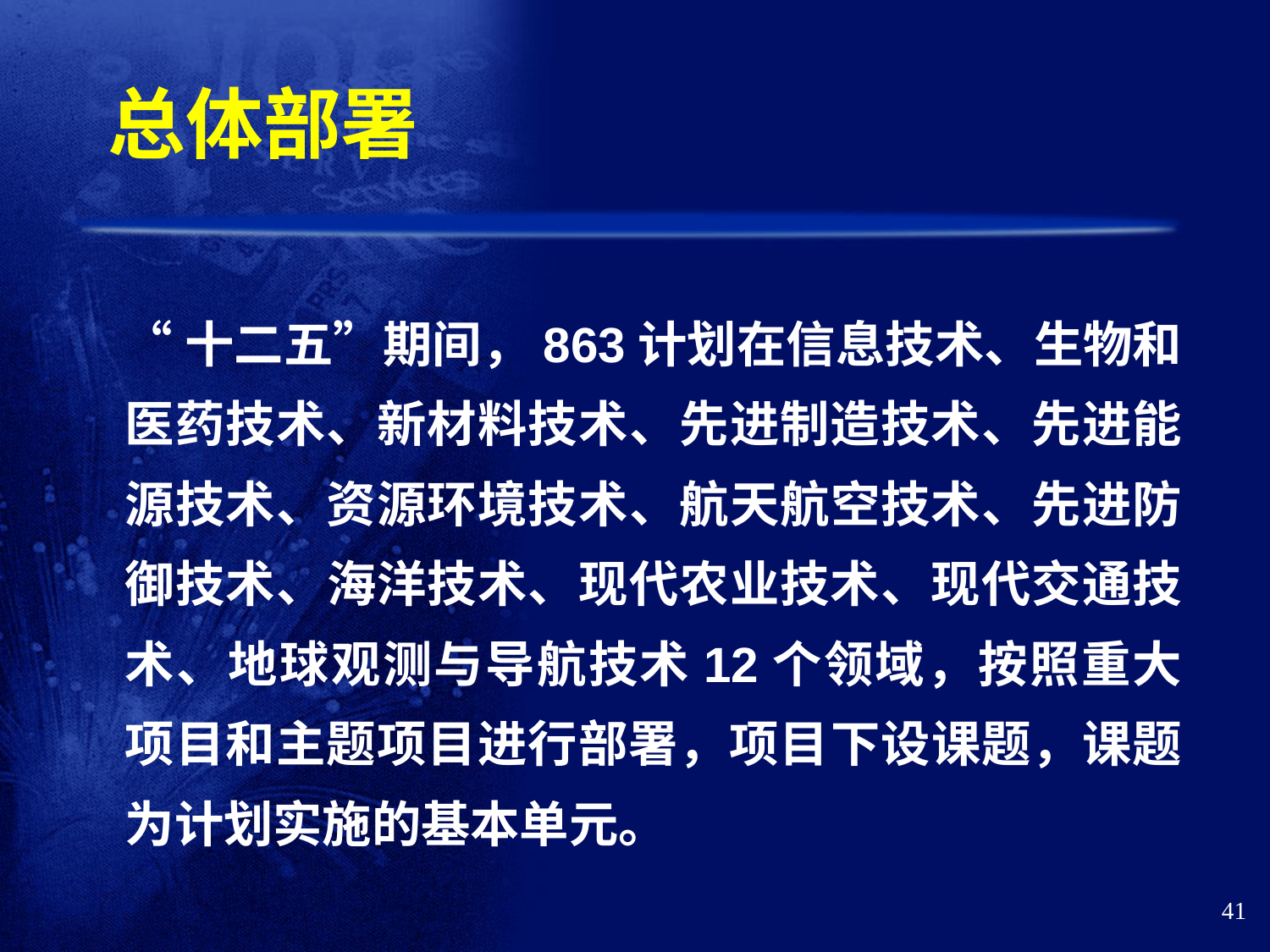

总体部署
    “十二五”期间，863计划在信息技术、生物和医药技术、新材料技术、先进制造技术、先进能源技术、资源环境技术、航天航空技术、先进防御技术、海洋技术、现代农业技术、现代交通技术、地球观测与导航技术12个领域，按照重大项目和主题项目进行部署，项目下设课题，课题为计划实施的基本单元。
41